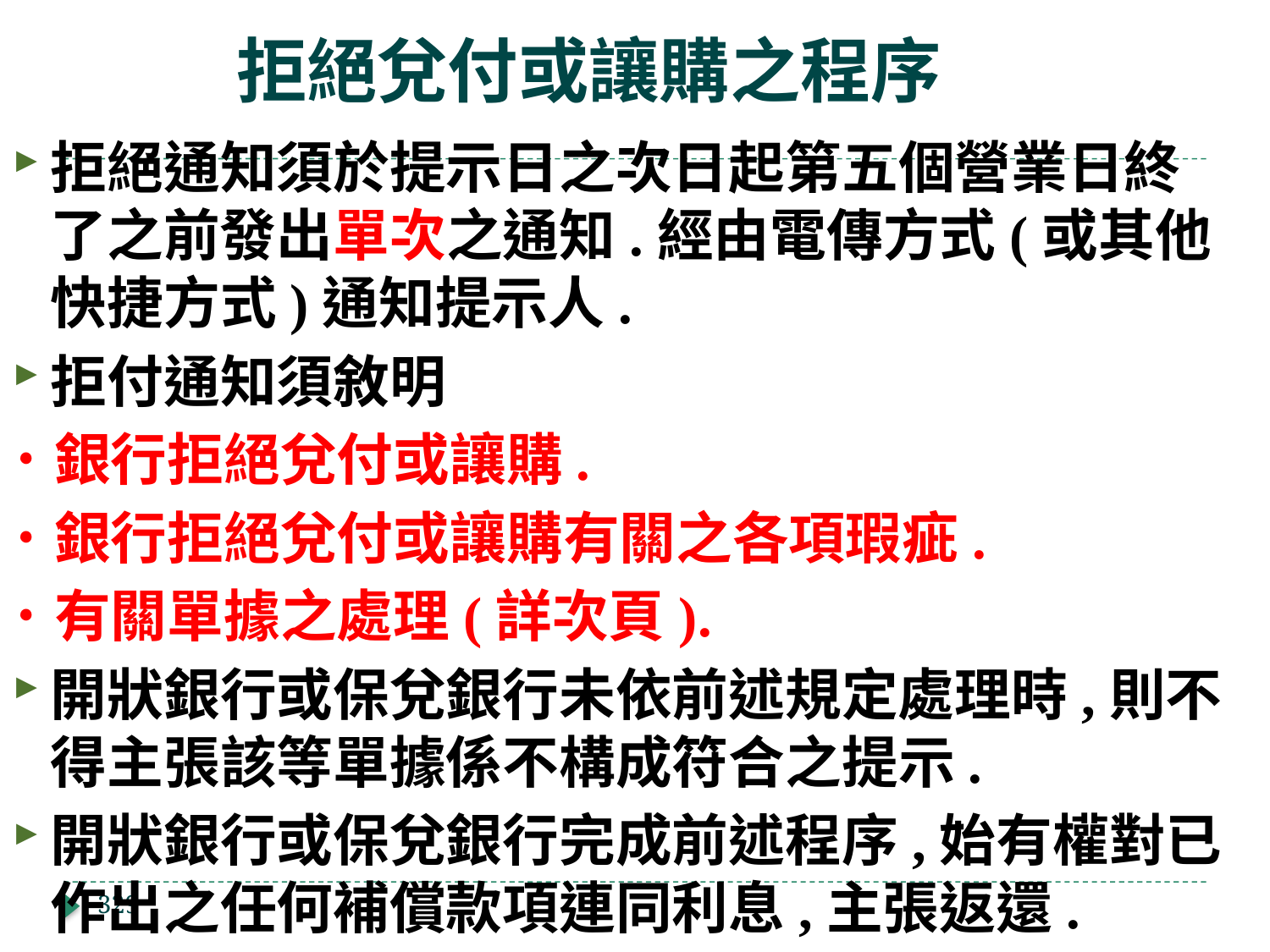

# 拒絕兌付或讓購之程序
拒絕通知須於提示日之次日起第五個營業日終了之前發出單次之通知.經由電傳方式(或其他快捷方式)通知提示人.
拒付通知須敘明
˙銀行拒絕兌付或讓購.
˙銀行拒絕兌付或讓購有關之各項瑕疵.
˙有關單據之處理(詳次頁).
開狀銀行或保兌銀行未依前述規定處理時,則不得主張該等單據係不構成符合之提示.
開狀銀行或保兌銀行完成前述程序,始有權對已作出之任何補償款項連同利息,主張返還.
329